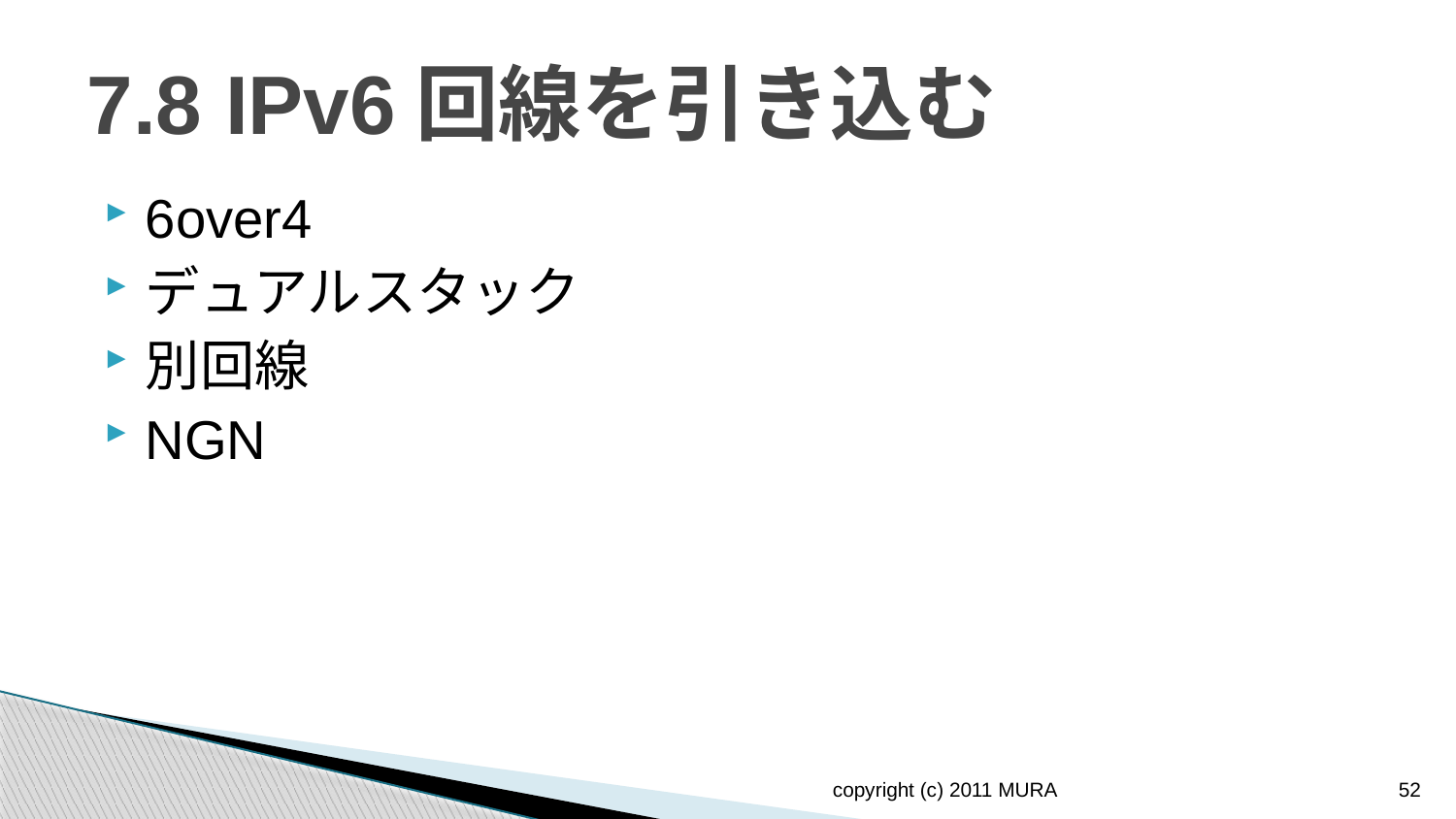

# 7.8 IPv6回線を引き込む
6over4
デュアルスタック
別回線
NGN
copyright (c) 2011 MURA
52